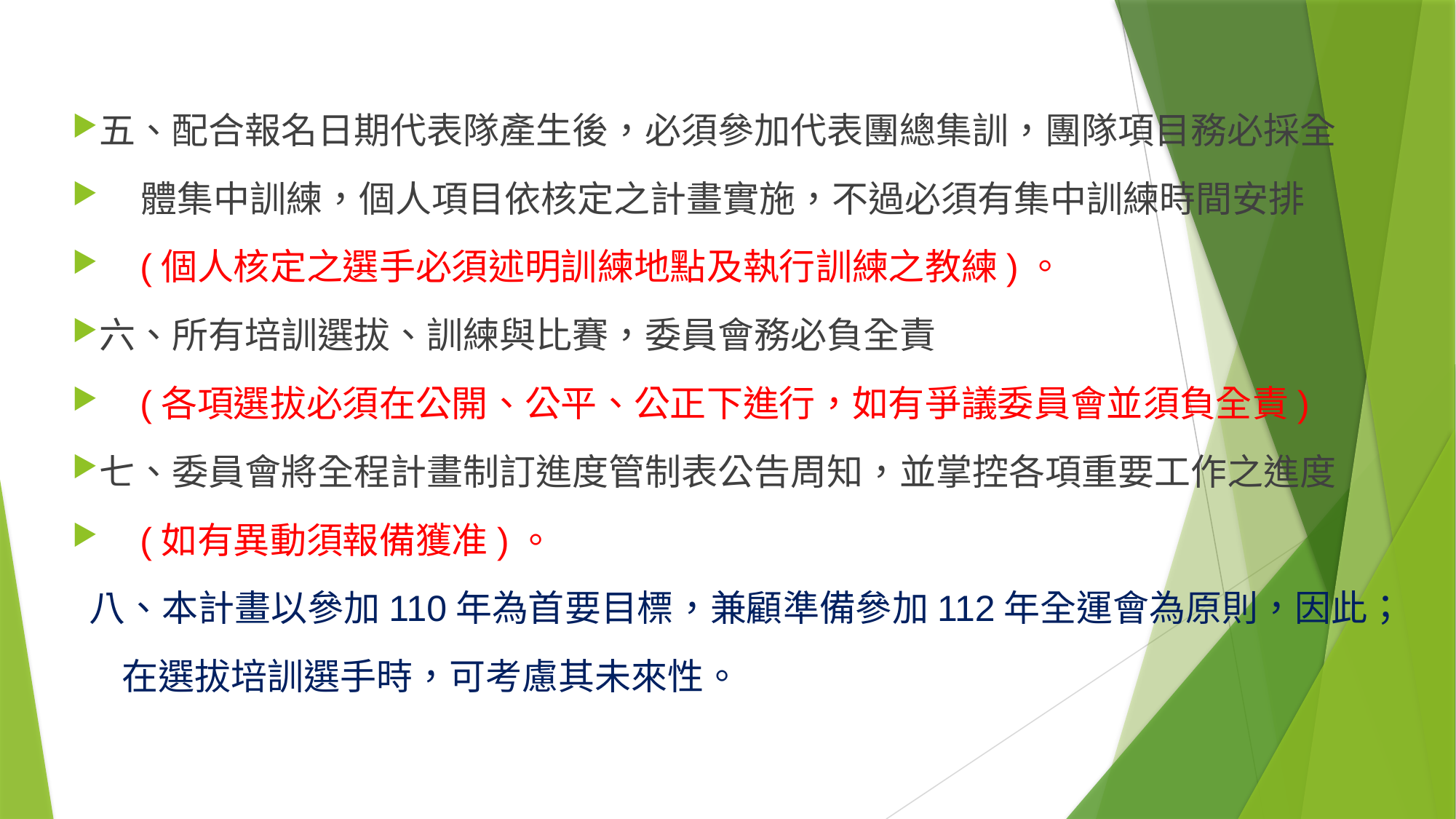

五、配合報名日期代表隊產生後，必須參加代表團總集訓，團隊項目務必採全
    體集中訓練，個人項目依核定之計畫實施，不過必須有集中訓練時間安排
    (個人核定之選手必須述明訓練地點及執行訓練之教練)。
六、所有培訓選拔、訓練與比賽，委員會務必負全責
    (各項選拔必須在公開、公平、公正下進行，如有爭議委員會並須負全責)
七、委員會將全程計畫制訂進度管制表公告周知，並掌控各項重要工作之進度
    (如有異動須報備獲准)。
 八、本計畫以參加110年為首要目標，兼顧準備參加112年全運會為原則，因此；
     在選拔培訓選手時，可考慮其未來性。